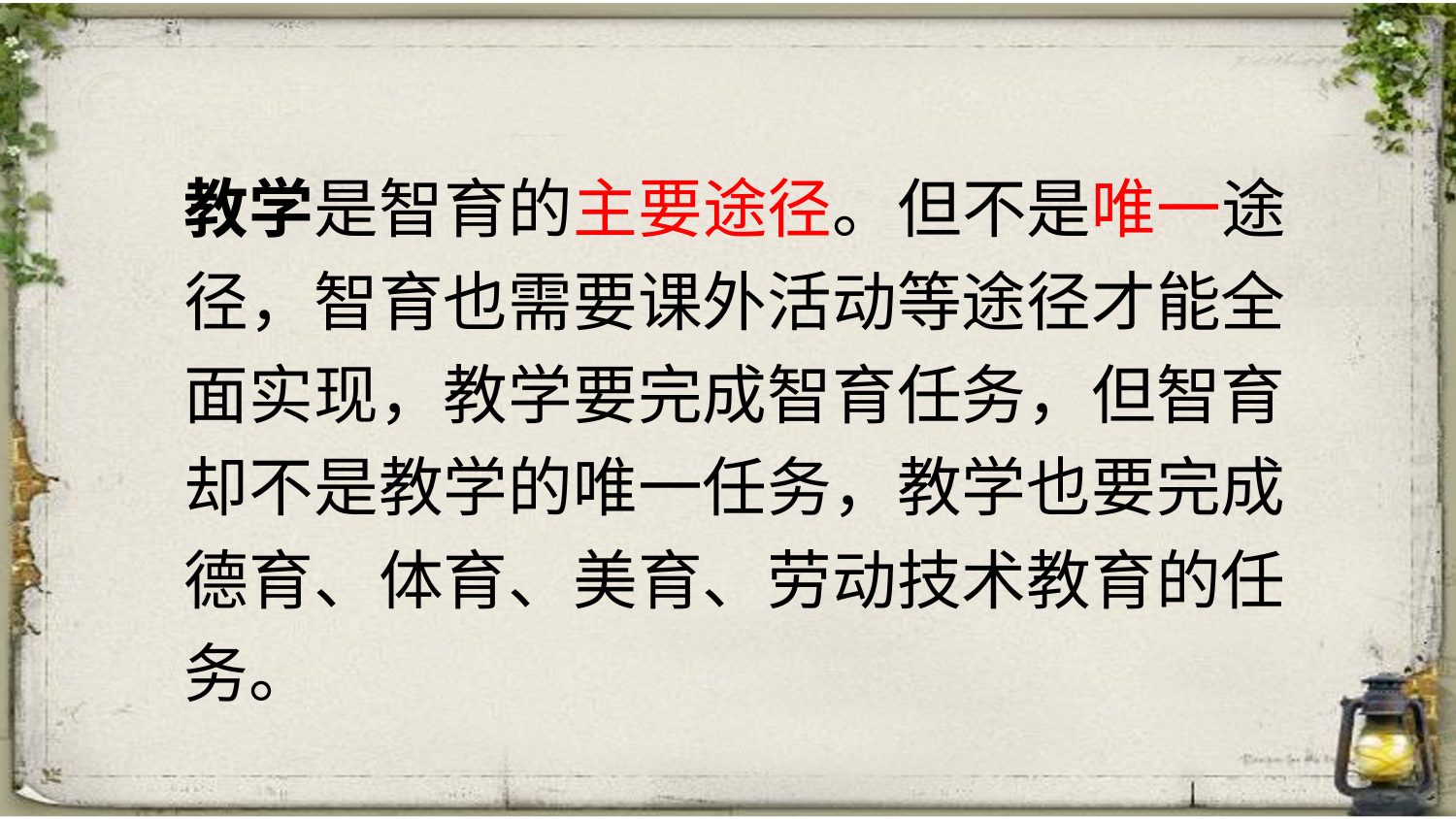

教学是智育的主要途径。但不是唯一途径，智育也需要课外活动等途径才能全面实现，教学要完成智育任务，但智育却不是教学的唯一任务，教学也要完成德育、体育、美育、劳动技术教育的任务。